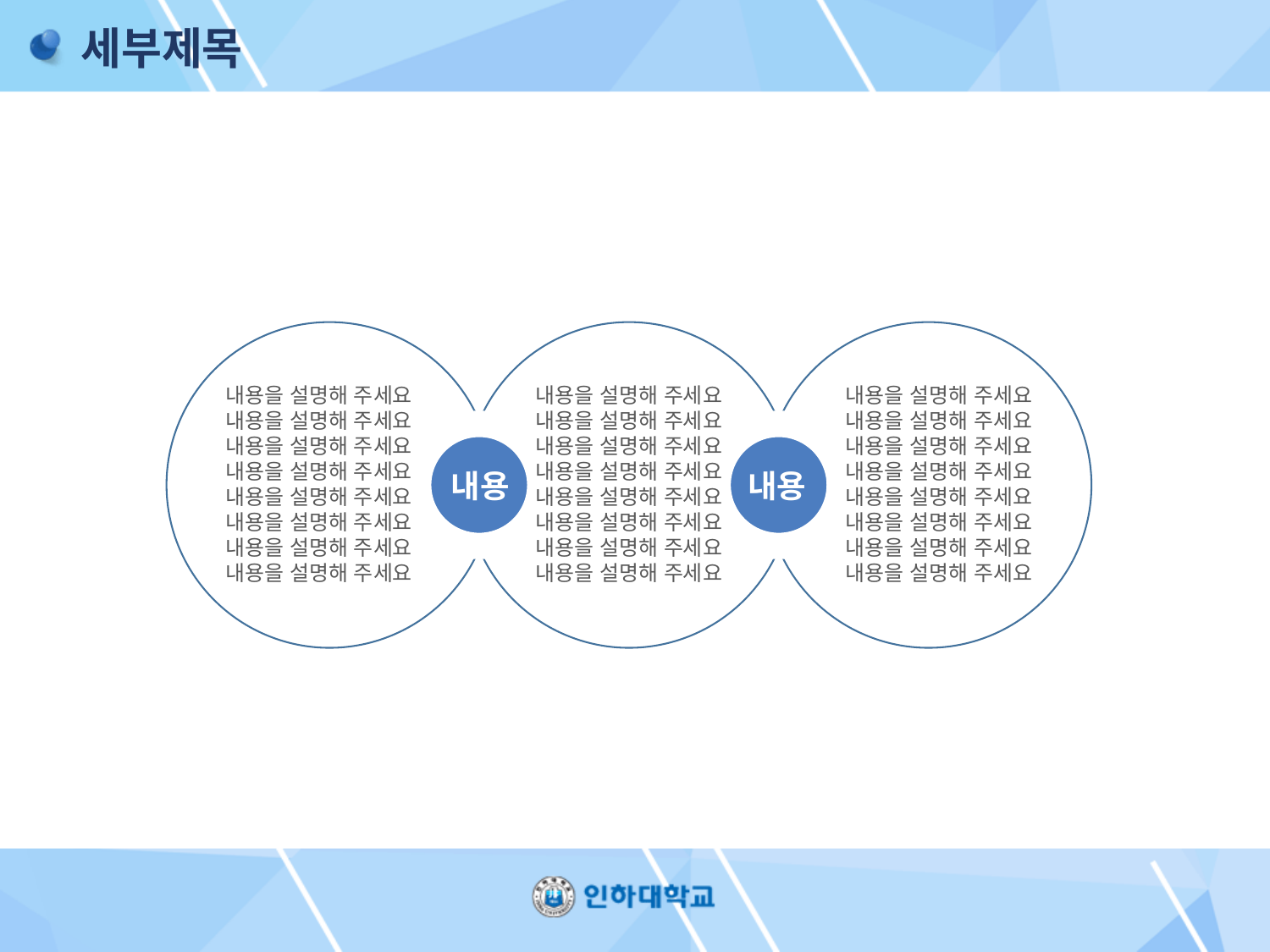

# 세부제목

내용을 설명해 주세요
내용을 설명해 주세요
내용을 설명해 주세요
내용을 설명해 주세요
내용을 설명해 주세요
내용을 설명해 주세요
내용을 설명해 주세요
내용을 설명해 주세요
내용을 설명해 주세요
내용을 설명해 주세요
내용을 설명해 주세요
내용을 설명해 주세요
내용을 설명해 주세요
내용을 설명해 주세요
내용을 설명해 주세요
내용을 설명해 주세요
내용을 설명해 주세요
내용을 설명해 주세요
내용을 설명해 주세요
내용을 설명해 주세요
내용을 설명해 주세요
내용을 설명해 주세요
내용을 설명해 주세요
내용을 설명해 주세요

내용
내용